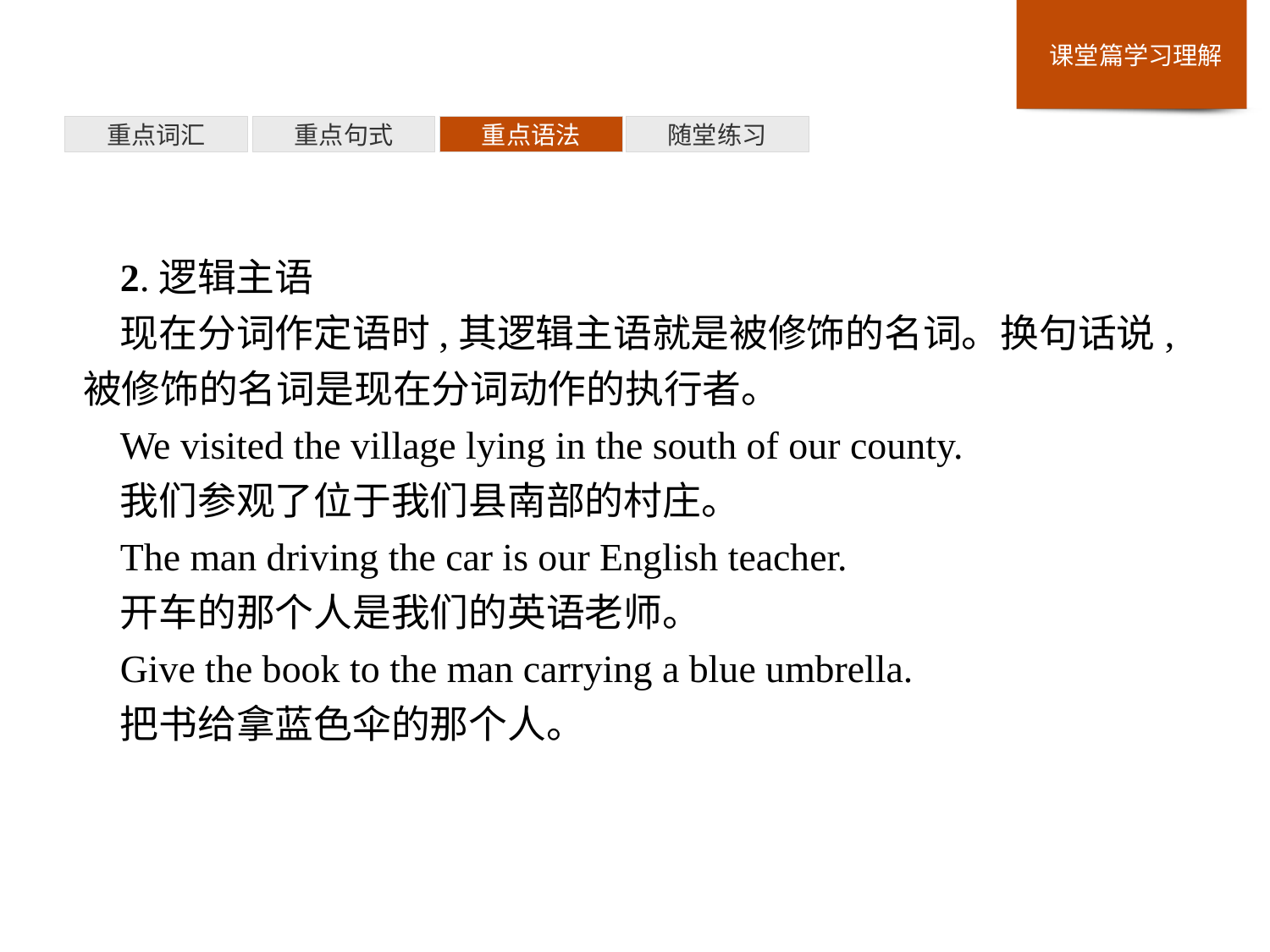

重点词汇
重点句式
重点语法
随堂练习
2.逻辑主语
现在分词作定语时,其逻辑主语就是被修饰的名词。换句话说,被修饰的名词是现在分词动作的执行者。
We visited the village lying in the south of our county.
我们参观了位于我们县南部的村庄。
The man driving the car is our English teacher.
开车的那个人是我们的英语老师。
Give the book to the man carrying a blue umbrella.
把书给拿蓝色伞的那个人。